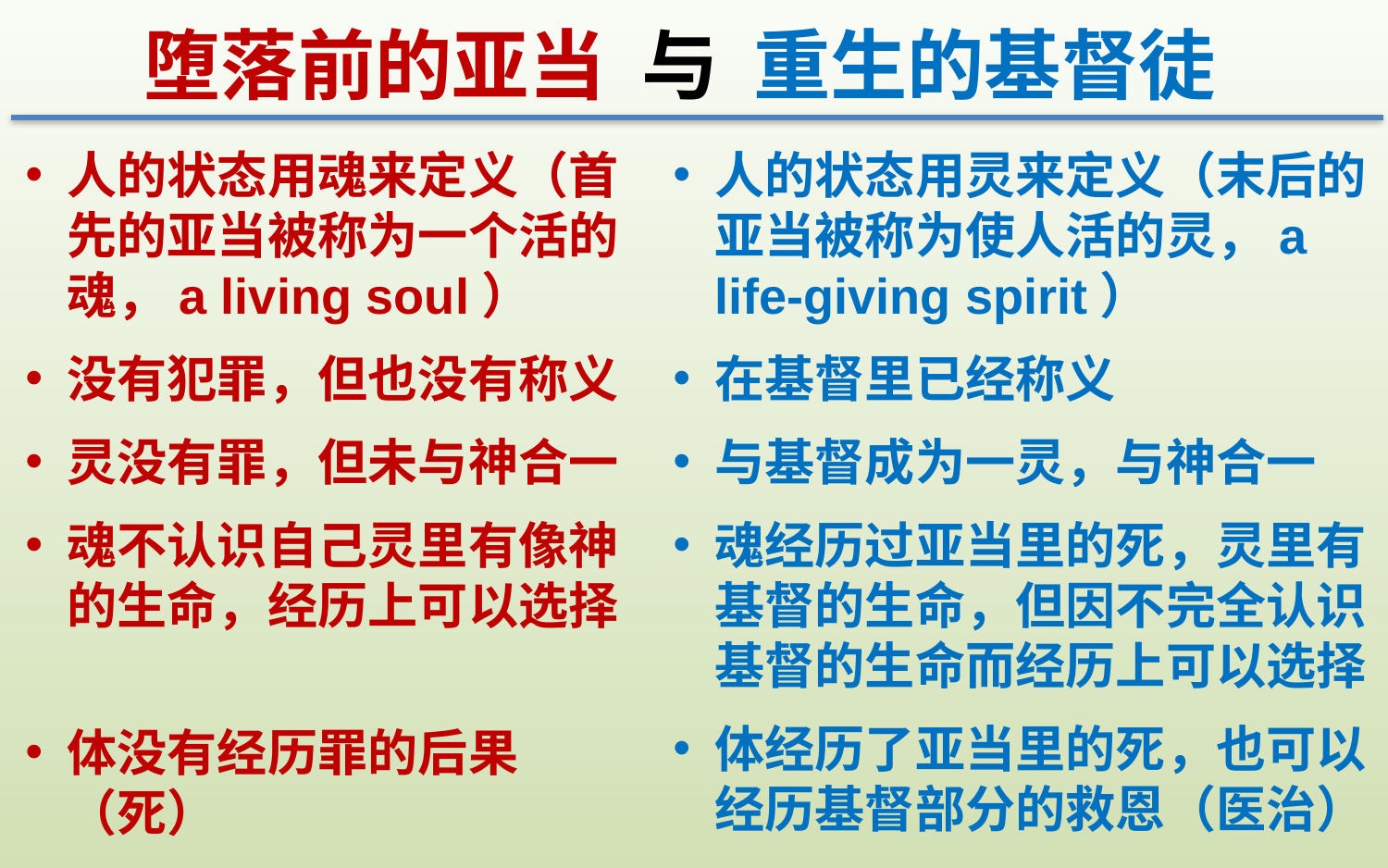

堕落前的亚当  与  重生的基督徒
人的状态用灵来定义（末后的亚当被称为使人活的灵，a life-giving spirit）
在基督里已经称义
与基督成为一灵，与神合一
魂经历过亚当里的死，灵里有基督的生命，但因不完全认识基督的生命而经历上可以选择
体经历了亚当里的死，也可以经历基督部分的救恩（医治）
人的状态用魂来定义（首先的亚当被称为一个活的魂，a living soul）
没有犯罪，但也没有称义
灵没有罪，但未与神合一
魂不认识自己灵里有像神的生命，经历上可以选择
体没有经历罪的后果（死）